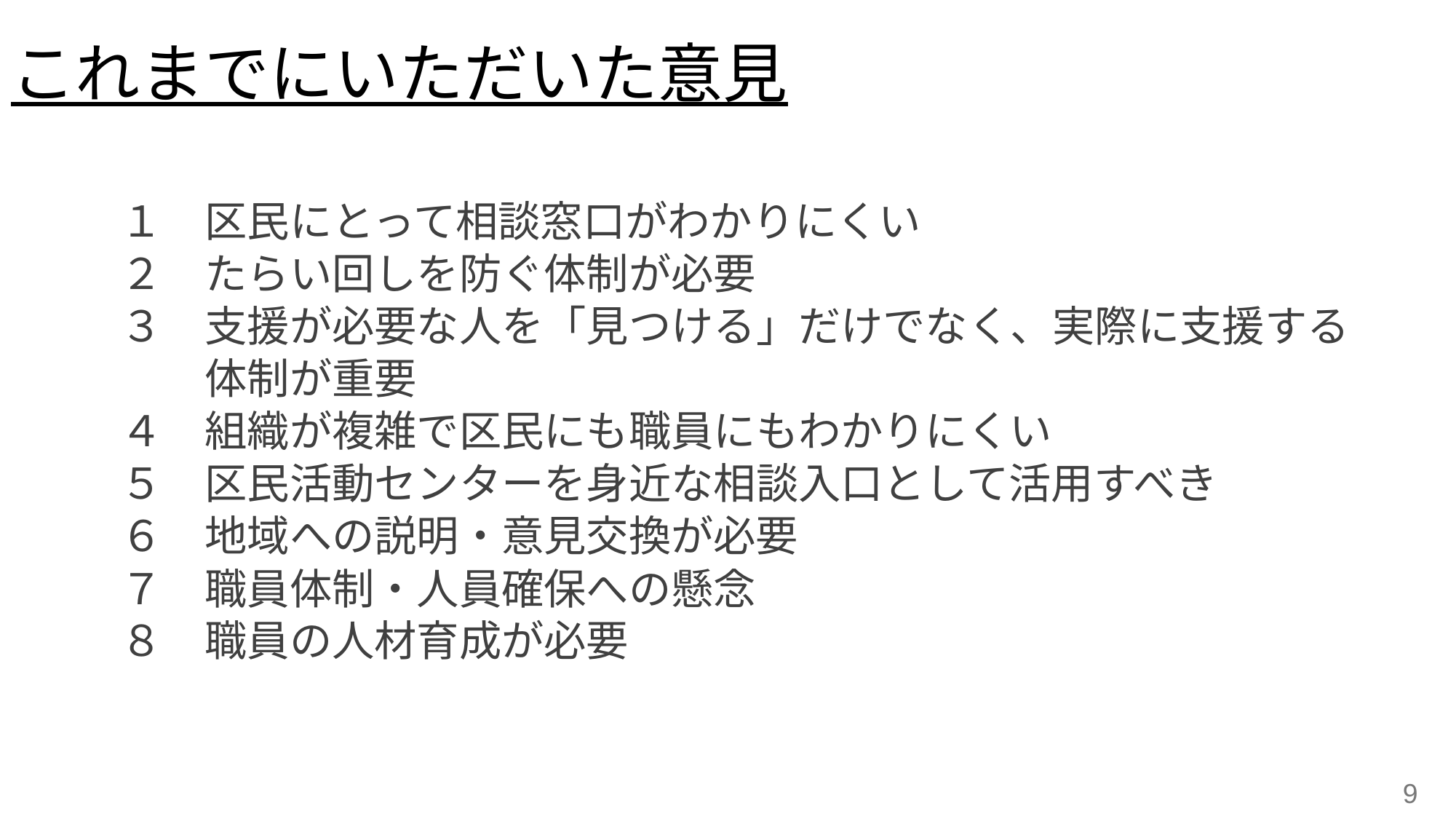

# これまでにいただいた意見

１　区民にとって相談窓口がわかりにくい
２　たらい回しを防ぐ体制が必要
３　支援が必要な人を「見つける」だけでなく、実際に支援する
　　体制が重要
４　組織が複雑で区民にも職員にもわかりにくい
５　区民活動センターを身近な相談入口として活用すべき
６　地域への説明・意見交換が必要
７　職員体制・人員確保への懸念
８　職員の人材育成が必要

9